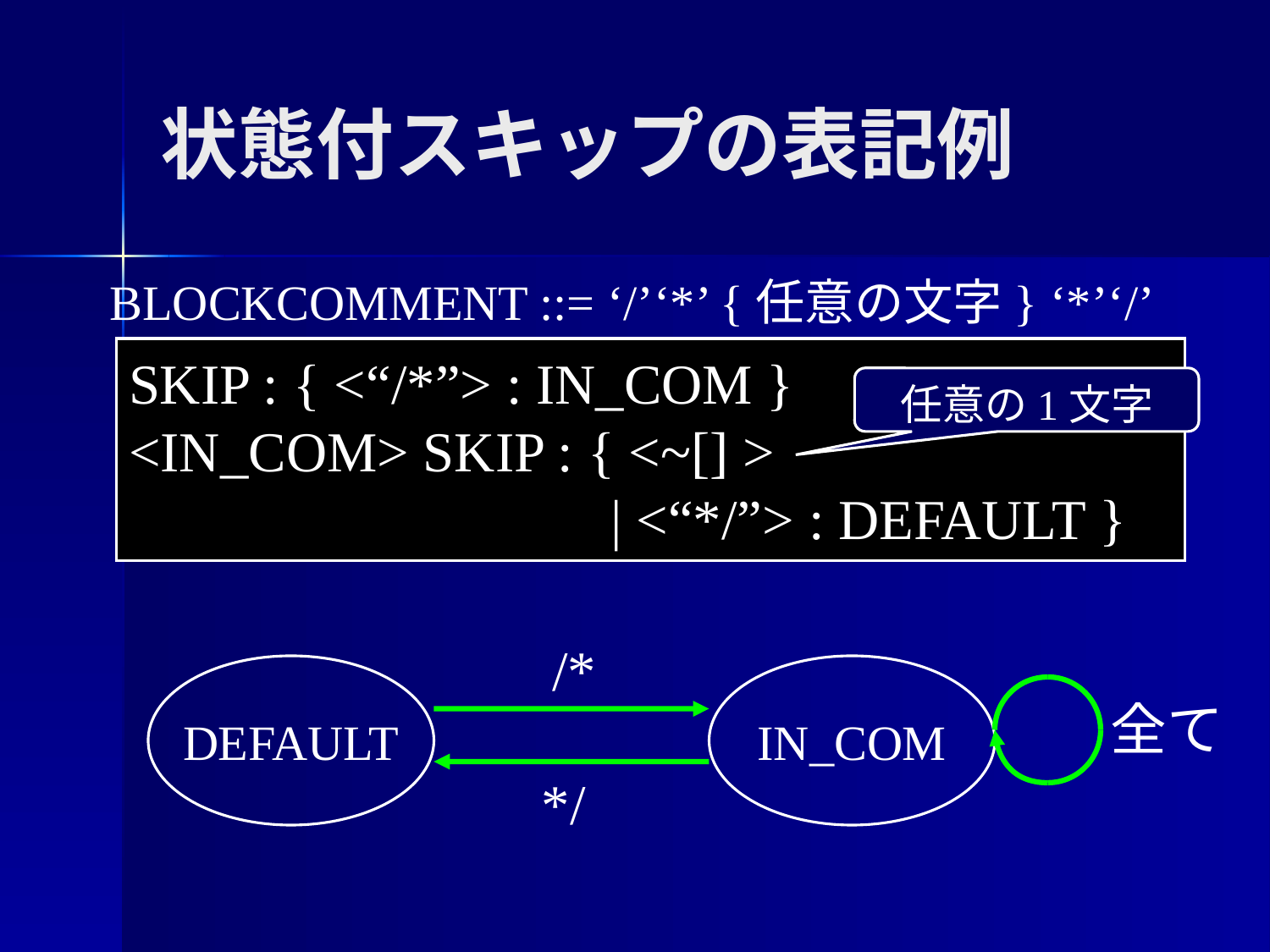

状態付スキップの表記例
BLOCKCOMMENT ::= ‘/’‘*’ {任意の文字} ‘*’‘/’
SKIP : { <“/*”> : IN_COM }
<IN_COM> SKIP : { <~[] >
                                  | <“*/”> : DEFAULT }
任意の1文字
/*

DEFAULT
IN_COM

全て

*/